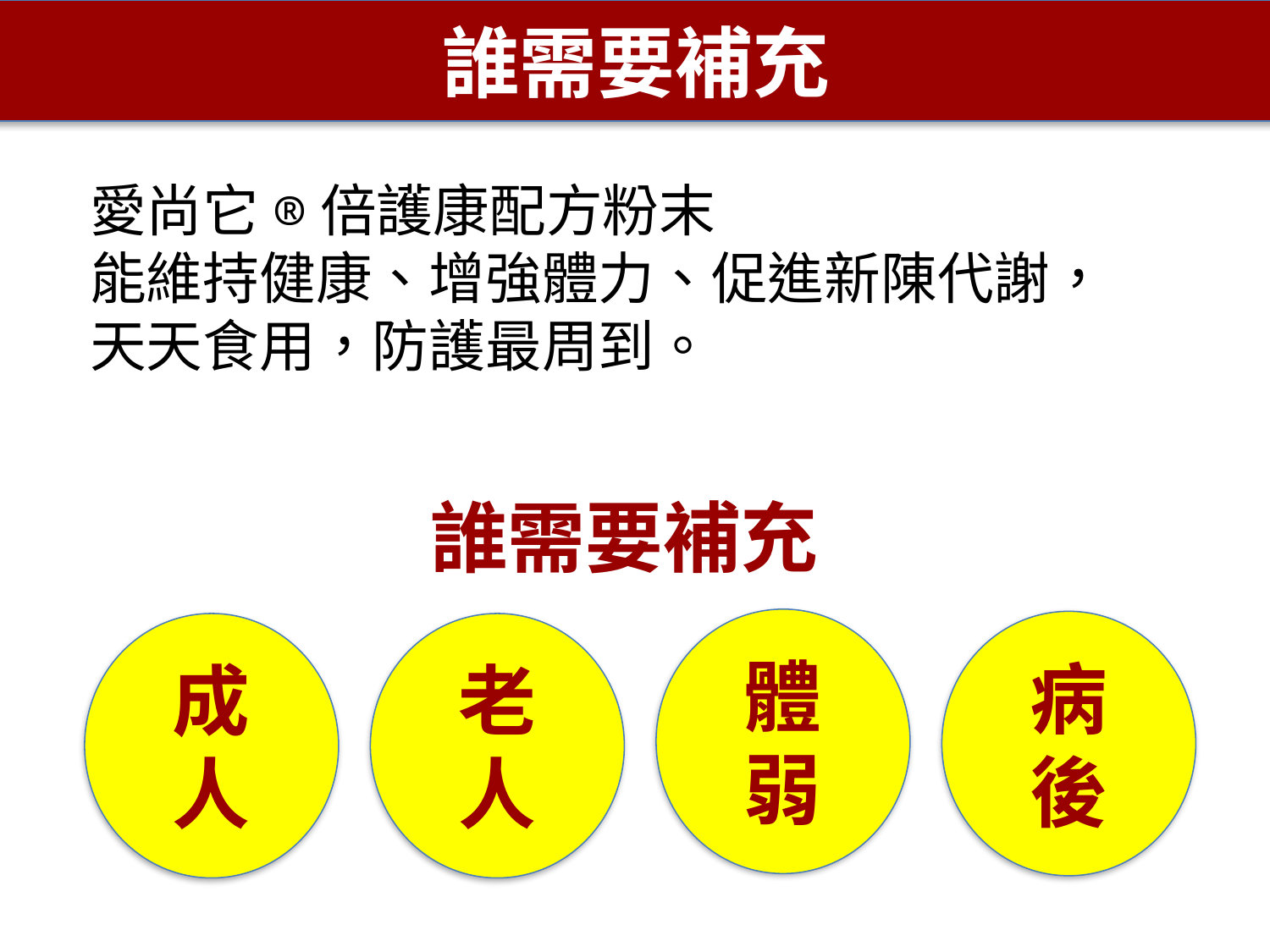

誰需要補充
愛尚它®倍護康配方粉末
能維持健康、增強體力、促進新陳代謝，
天天食用，防護最周到。

誰需要補充
體弱
病後
成人
老人